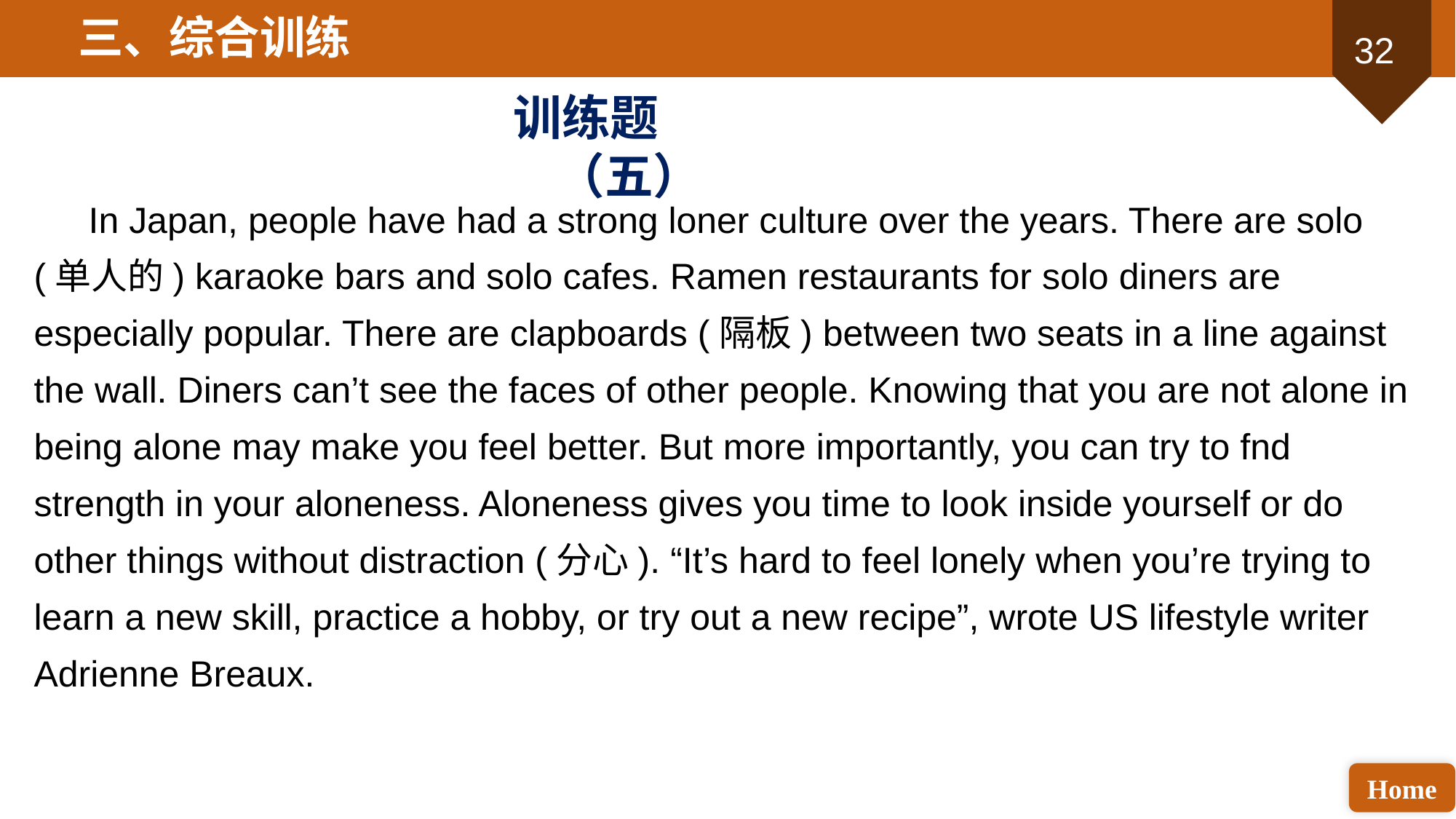

三、综合训练
训练题（五）
In Japan, people have had a strong loner culture over the years. There are solo (单人的) karaoke bars and solo cafes. Ramen restaurants for solo diners are especially popular. There are clapboards (隔板) between two seats in a line against the wall. Diners can’t see the faces of other people. Knowing that you are not alone in being alone may make you feel better. But more importantly, you can try to fnd strength in your aloneness. Aloneness gives you time to look inside yourself or do other things without distraction (分心). “It’s hard to feel lonely when you’re trying to learn a new skill, practice a hobby, or try out a new recipe”, wrote US lifestyle writer Adrienne Breaux.